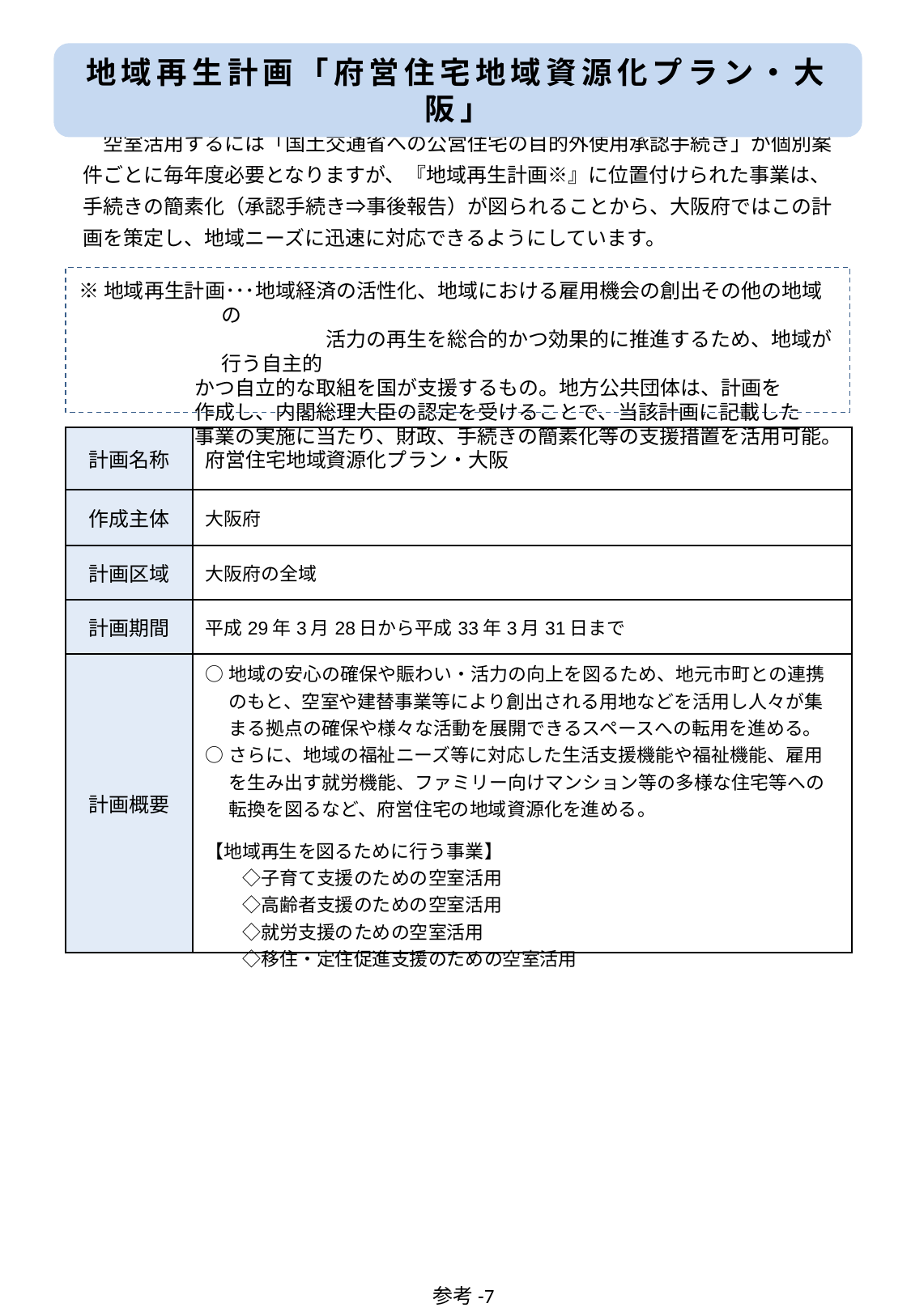

地域再生計画「府営住宅地域資源化プラン・大阪」
　空室活用するには「国土交通省への公営住宅の目的外使用承認手続き」が個別案件ごとに毎年度必要となりますが、『地域再生計画※』に位置付けられた事業は、手続きの簡素化（承認手続き⇒事後報告）が図られることから、大阪府ではこの計画を策定し、地域ニーズに迅速に対応できるようにしています。

※地域再生計画･･･地域経済の活性化、地域における雇用機会の創出その他の地域の
　　　　　　　　　　　　 活力の再生を総合的かつ効果的に推進するため、地域が行う自主的
                         かつ自立的な取組を国が支援するもの。地方公共団体は、計画を
                         作成し、内閣総理大臣の認定を受けることで、当該計画に記載した
                         事業の実施に当たり、財政、手続きの簡素化等の支援措置を活用可能。
| 計画名称 | 府営住宅地域資源化プラン・大阪 |
| --- | --- |
| 作成主体 | 大阪府 |
| 計画区域 | 大阪府の全域 |
| 計画期間 | 平成29年3月28日から平成33年3月31日まで |
| 計画概要 | ○地域の安心の確保や賑わい・活力の向上を図るため、地元市町との連携のもと、空室や建替事業等により創出される用地などを活用し人々が集まる拠点の確保や様々な活動を展開できるスペースへの転用を進める。 ○さらに、地域の福祉ニーズ等に対応した生活支援機能や福祉機能、雇用を生み出す就労機能、ファミリー向けマンション等の多様な住宅等への転換を図るなど、府営住宅の地域資源化を進める。 【地域再生を図るために行う事業】 　　◇子育て支援のための空室活用 　　◇高齢者支援のための空室活用 　　◇就労支援のための空室活用 　　◇移住・定住促進支援のための空室活用 |
参考-7